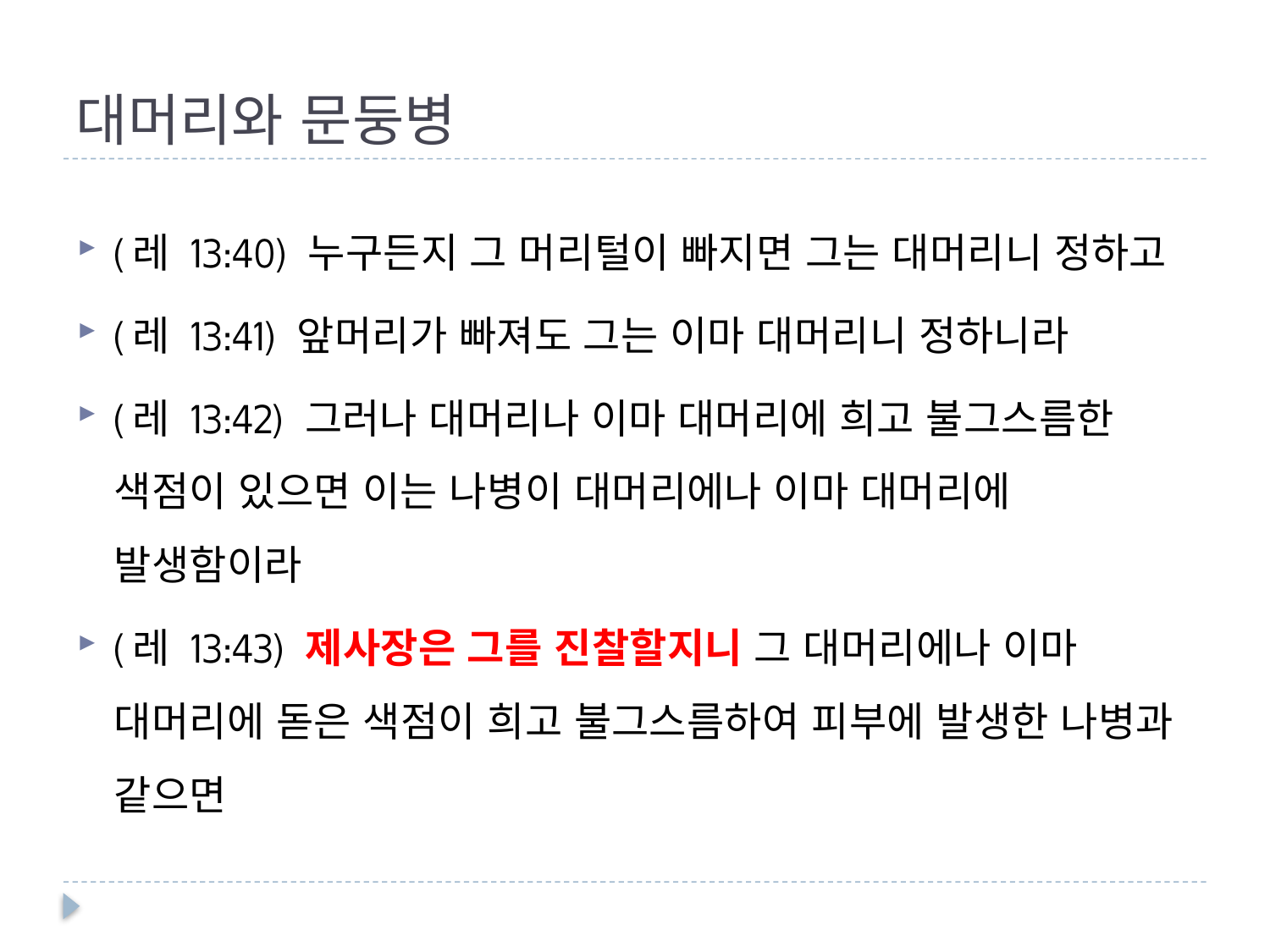

# 대머리와 문둥병
(레 13:40) 누구든지 그 머리털이 빠지면 그는 대머리니 정하고
(레 13:41) 앞머리가 빠져도 그는 이마 대머리니 정하니라
(레 13:42) 그러나 대머리나 이마 대머리에 희고 불그스름한 색점이 있으면 이는 나병이 대머리에나 이마 대머리에 발생함이라
(레 13:43) 제사장은 그를 진찰할지니 그 대머리에나 이마 대머리에 돋은 색점이 희고 불그스름하여 피부에 발생한 나병과 같으면